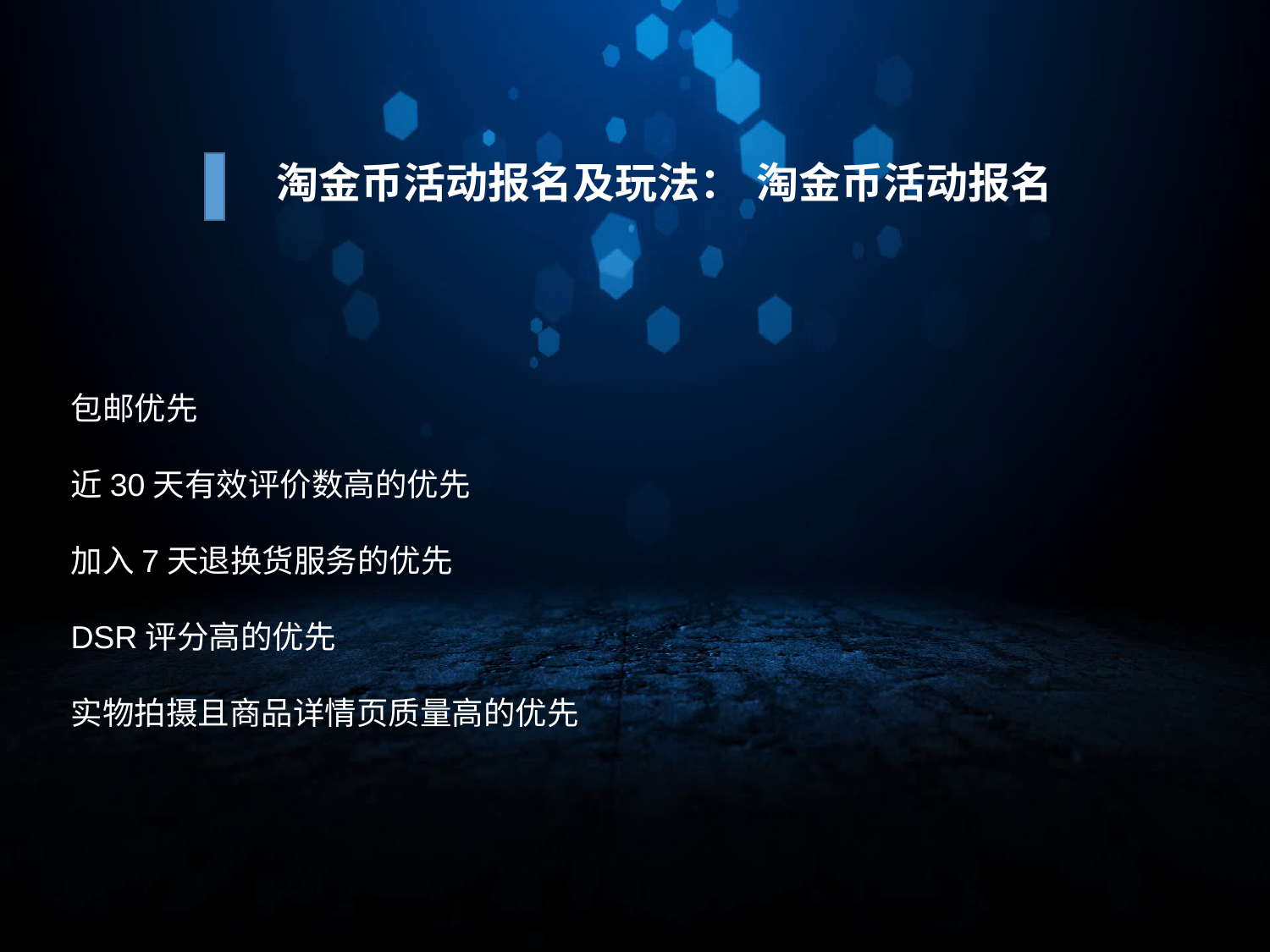

淘金币活动报名
淘金币活动报名及玩法：

包邮优先

近30天有效评价数高的优先

加入7天退换货服务的优先

DSR评分高的优先

实物拍摄且商品详情页质量高的优先